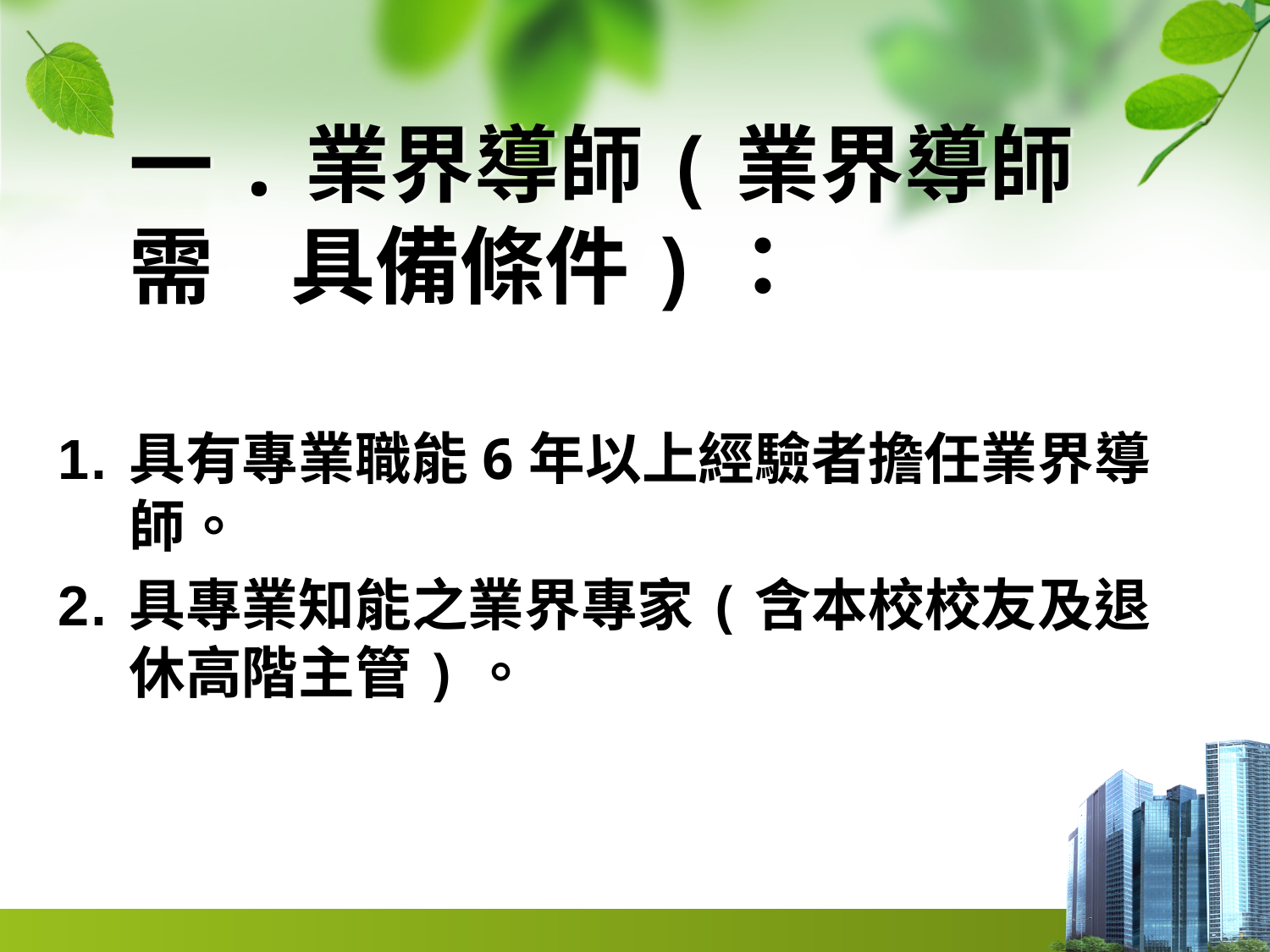

# 一.業界導師(業界導師需    具備條件)：

具有專業職能6年以上經驗者擔任業界導師。
具專業知能之業界專家(含本校校友及退休高階主管)。